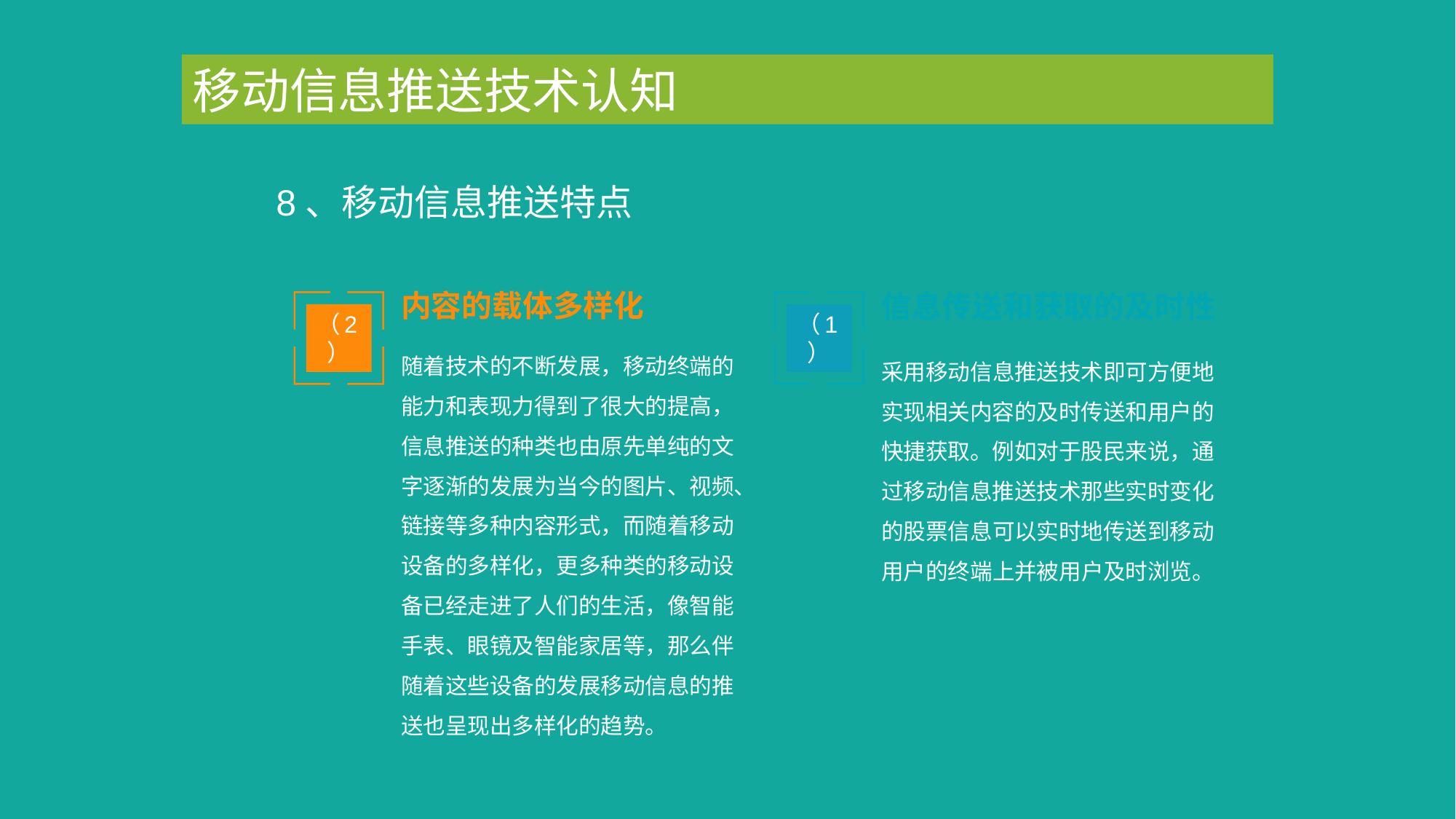

移动信息推送技术认知
8、移动信息推送特点
内容的载体多样化
信息传送和获取的及时性

（2）
（1）
随着技术的不断发展，移动终端的能力和表现力得到了很大的提高，信息推送的种类也由原先单纯的文字逐渐的发展为当今的图片、视频、链接等多种内容形式，而随着移动设备的多样化，更多种类的移动设备已经走进了人们的生活，像智能手表、眼镜及智能家居等，那么伴随着这些设备的发展移动信息的推送也呈现出多样化的趋势。
采用移动信息推送技术即可方便地实现相关内容的及时传送和用户的快捷获取。例如对于股民来说，通过移动信息推送技术那些实时变化的股票信息可以实时地传送到移动用户的终端上并被用户及时浏览。